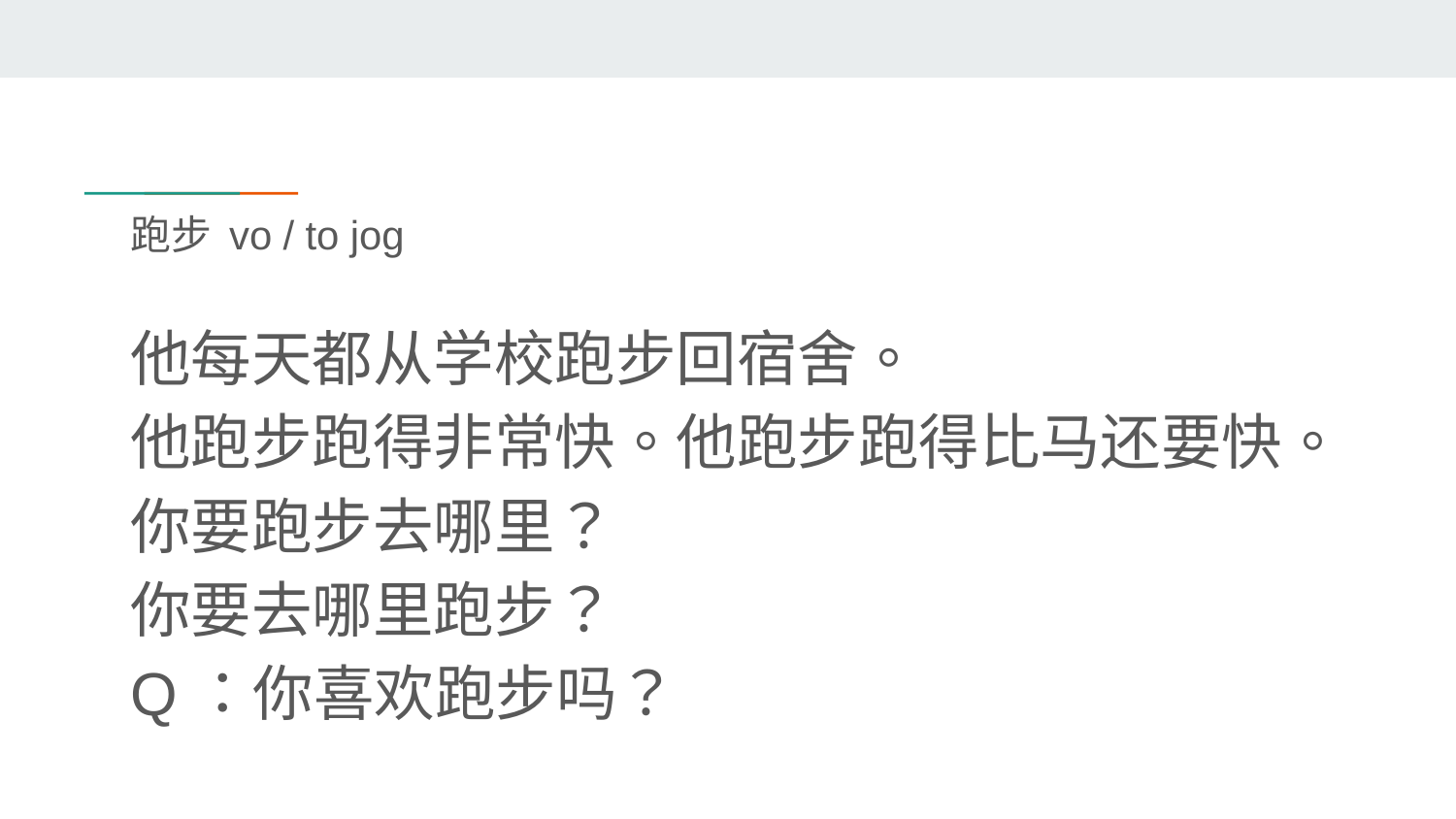

# 跑步 vo / to jog

他每天都从学校跑步回宿舍。
他跑步跑得非常快。他跑步跑得比马还要快。
你要跑步去哪里？
你要去哪里跑步？
Q：你喜欢跑步吗？